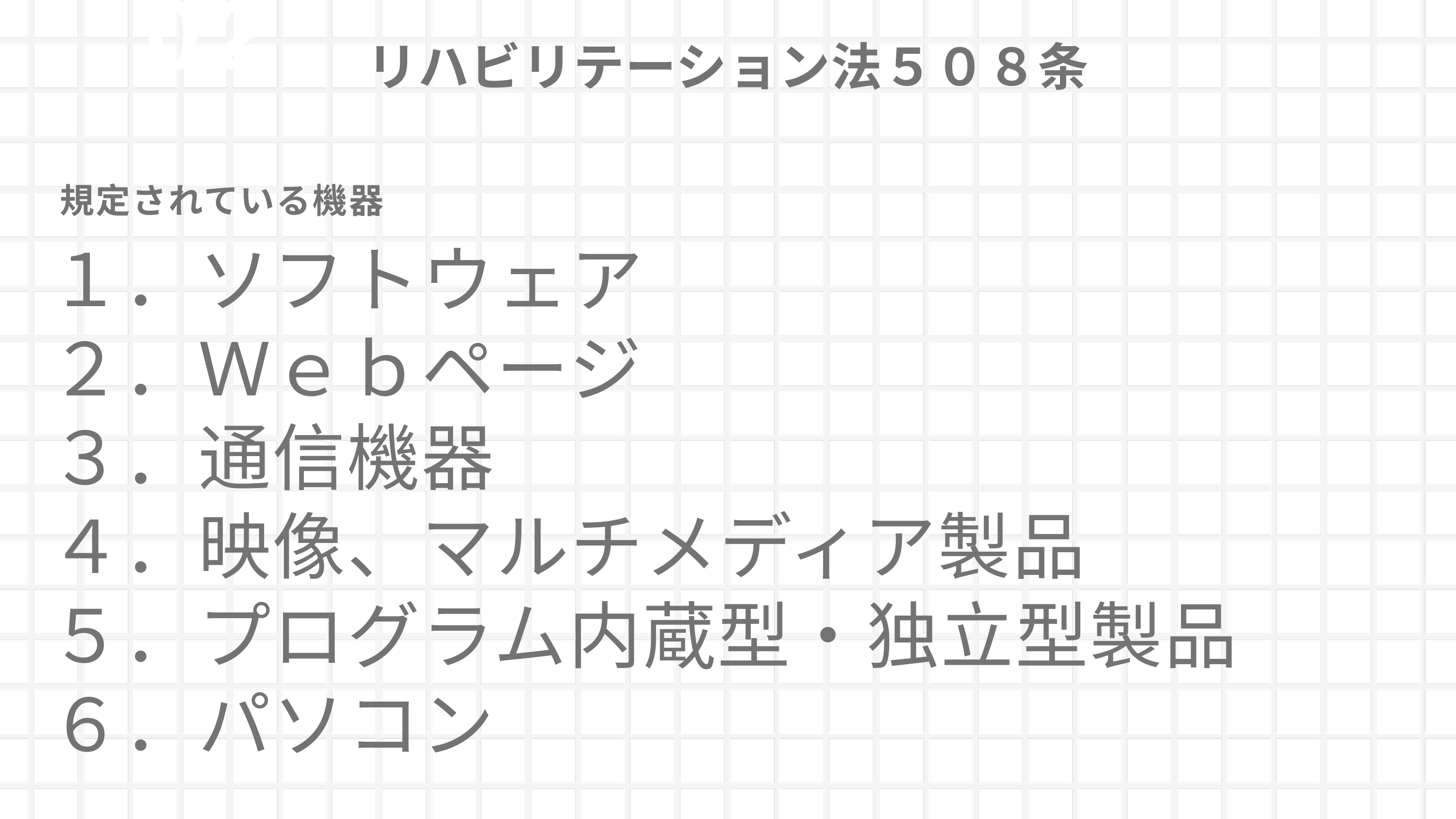

02.
リハビリテーション法５０８条
規定されている機器
１．ソフトウェア

２．Ｗｅｂページ

３．通信機器

４．映像、マルチメディア製品

５．プログラム内蔵型・独立型製品

６．パソコン